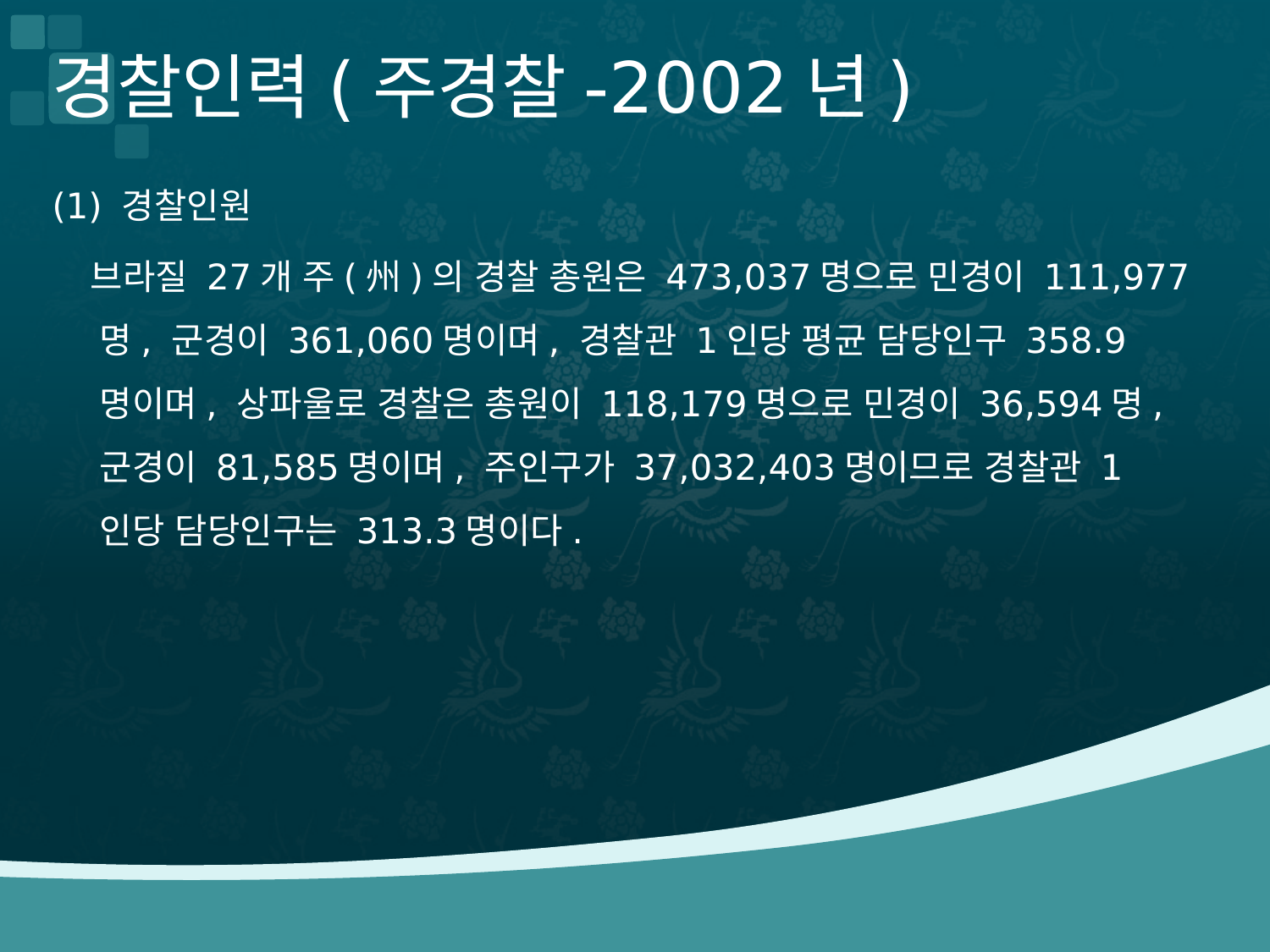

경찰인력(주경찰-2002년)

(1) 경찰인원
   브라질 27개 주(州)의 경찰 총원은 473,037명으로 민경이 111,977명, 군경이 361,060명이며, 경찰관 1인당 평균 담당인구 358.9명이며, 상파울로 경찰은 총원이 118,179명으로 민경이 36,594명, 군경이 81,585명이며, 주인구가 37,032,403명이므로 경찰관 1인당 담당인구는 313.3명이다.

#